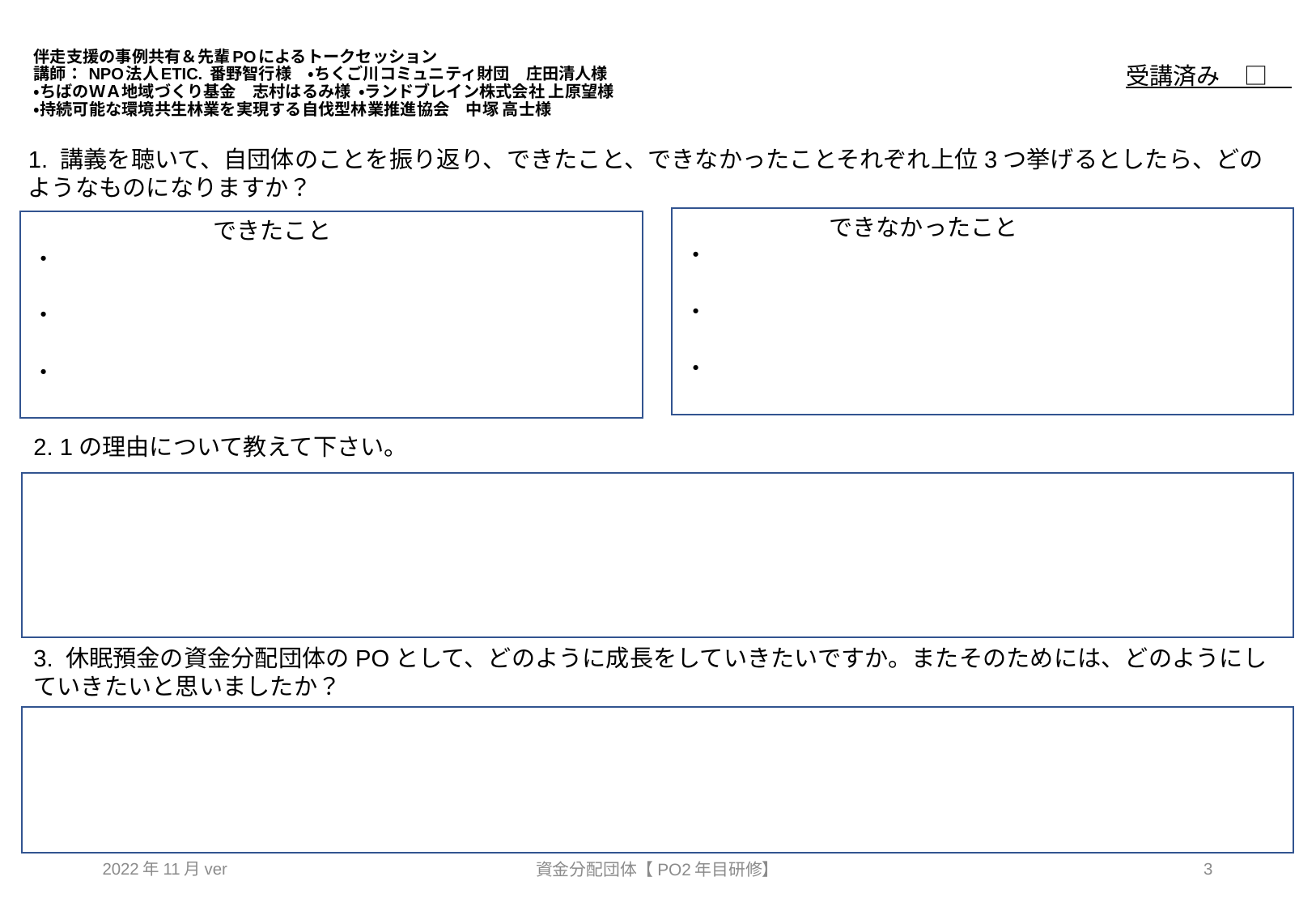

# 伴走支援の事例共有＆先輩POによるトークセッション　 講師： NPO法人ETIC. 番野智行様　・ちくご川コミュニティ財団　庄田清人様​ ・ちばのＷＡ地域づくり基金　志村はるみ様​  ・ランドブレイン株式会社 上原望様 ・持続可能な環境共生林業を実現する自伐型林​業推進協会　中塚 高士様​
受講済み　□
1. 講義を聴いて、自団体のことを振り返り、できたこと、できなかったことそれぞれ上位3つ挙げるとしたら、どのようなものになりますか？
できなかったこと
・

・

・

できたこと
・

・

・

2. 1の理由について教えて下さい。

3. 休眠預金の資金分配団体のPOとして、どのように成長をしていきたいですか。またそのためには、どのようにしていきたいと思いましたか？

2022年11月ver
資金分配団体【PO2年目研修】
3